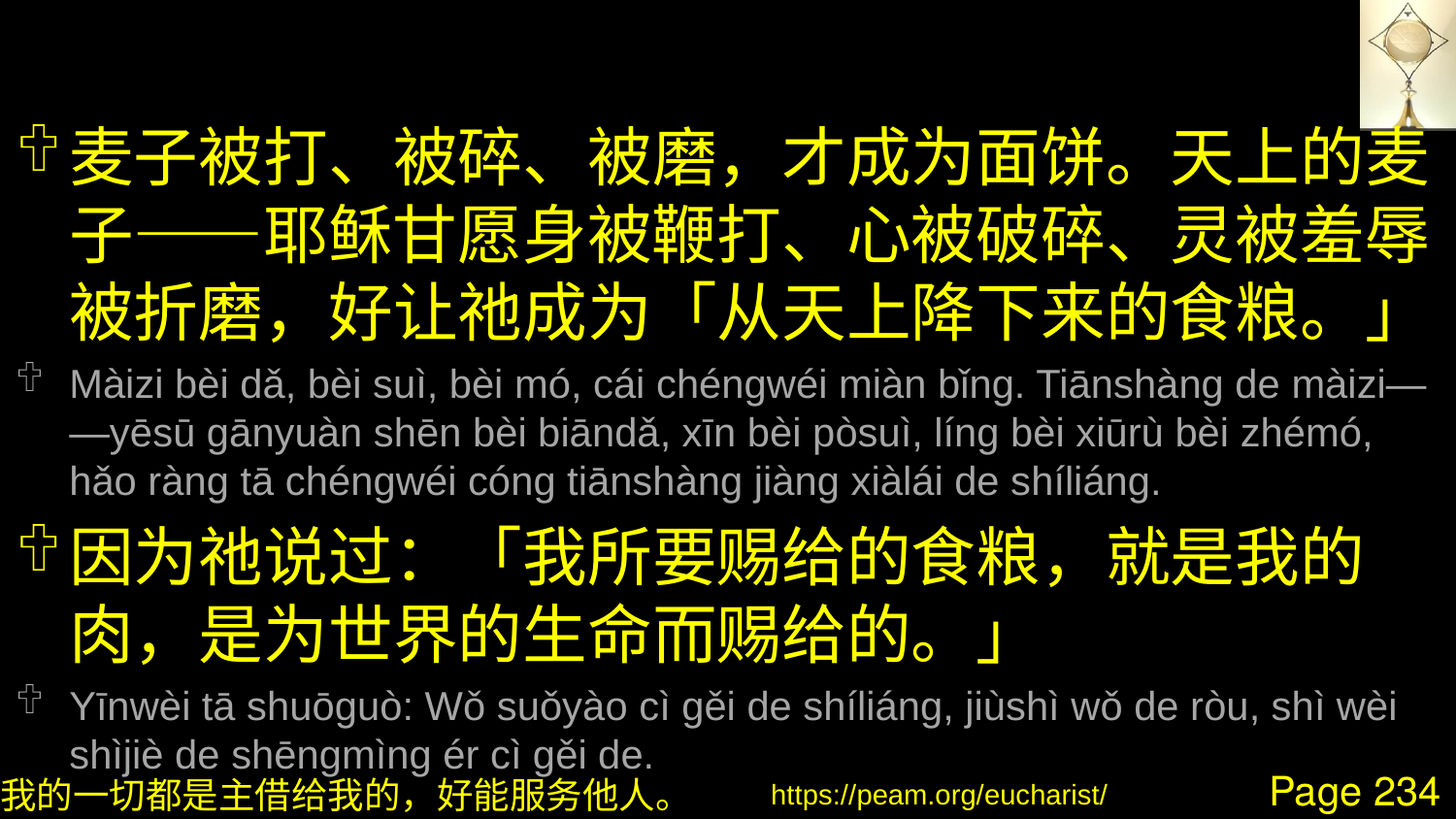

#
麦子被打、被碎、被磨，才成为面饼。天上的麦子——耶稣甘愿身被鞭打、心被破碎、灵被羞辱被折磨，好让祂成为「从天上降下来的食粮。」
Màizi bèi dǎ, bèi suì, bèi mó, cái chéngwéi miàn bǐng. Tiānshàng de màizi—―yēsū gānyuàn shēn bèi biāndǎ, xīn bèi pòsuì, líng bèi xiūrù bèi zhémó, hǎo ràng tā chéngwéi cóng tiānshàng jiàng xiàlái de shíliáng.
因为祂说过：「我所要赐给的食粮，就是我的肉，是为世界的生命而赐给的。」
Yīnwèi tā shuōguò: Wǒ suǒyào cì gěi de shíliáng, jiùshì wǒ de ròu, shì wèi shìjiè de shēngmìng ér cì gěi de.